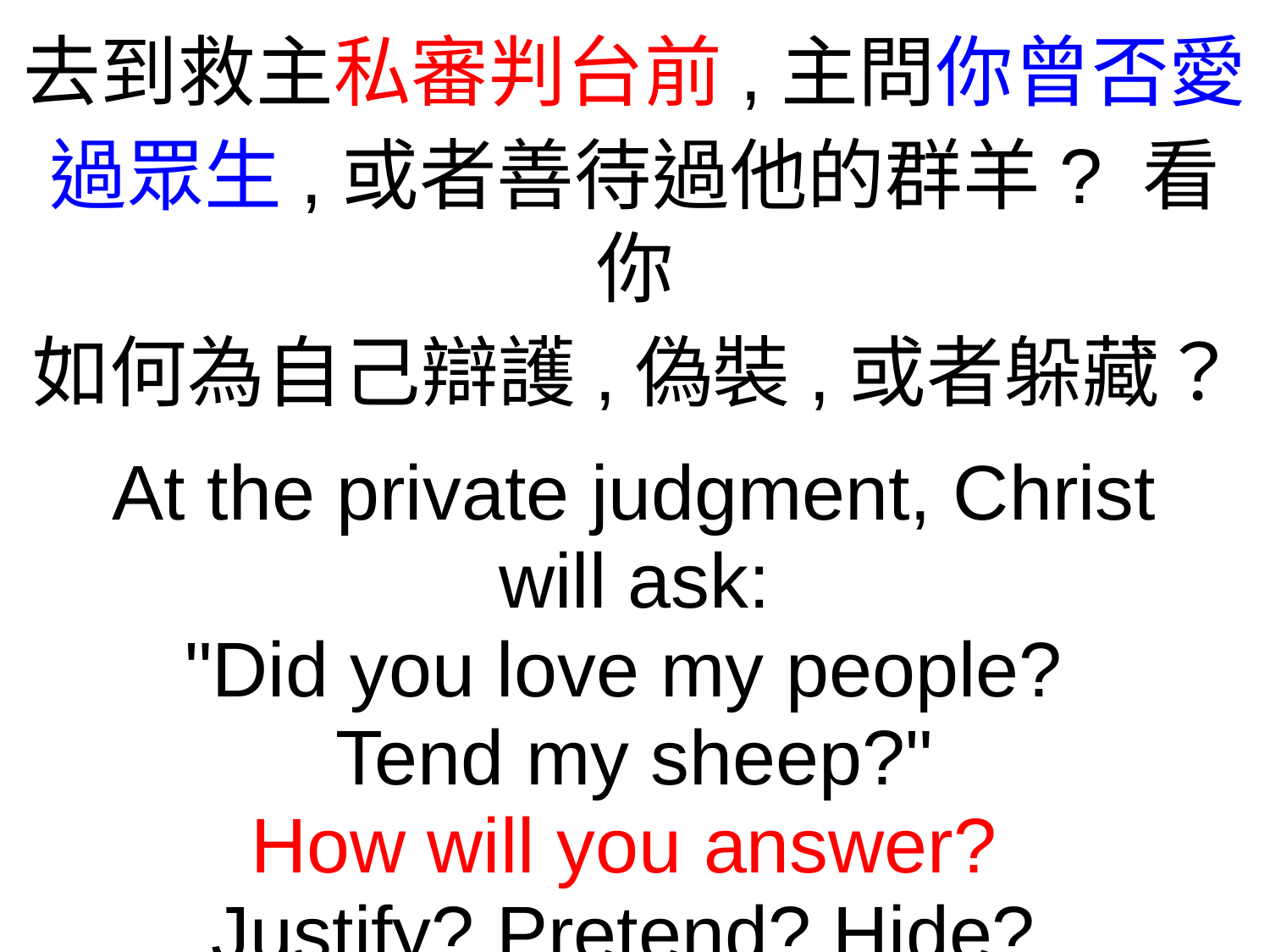

去到救主私審判台前,主問你曾否愛
過眾生,或者善待過他的群羊? 看你
如何為自己辯護,偽裝,或者躲藏？
At the private judgment, Christ
will ask:
"Did you love my people?
Tend my sheep?"
How will you answer?
Justify? Pretend? Hide?